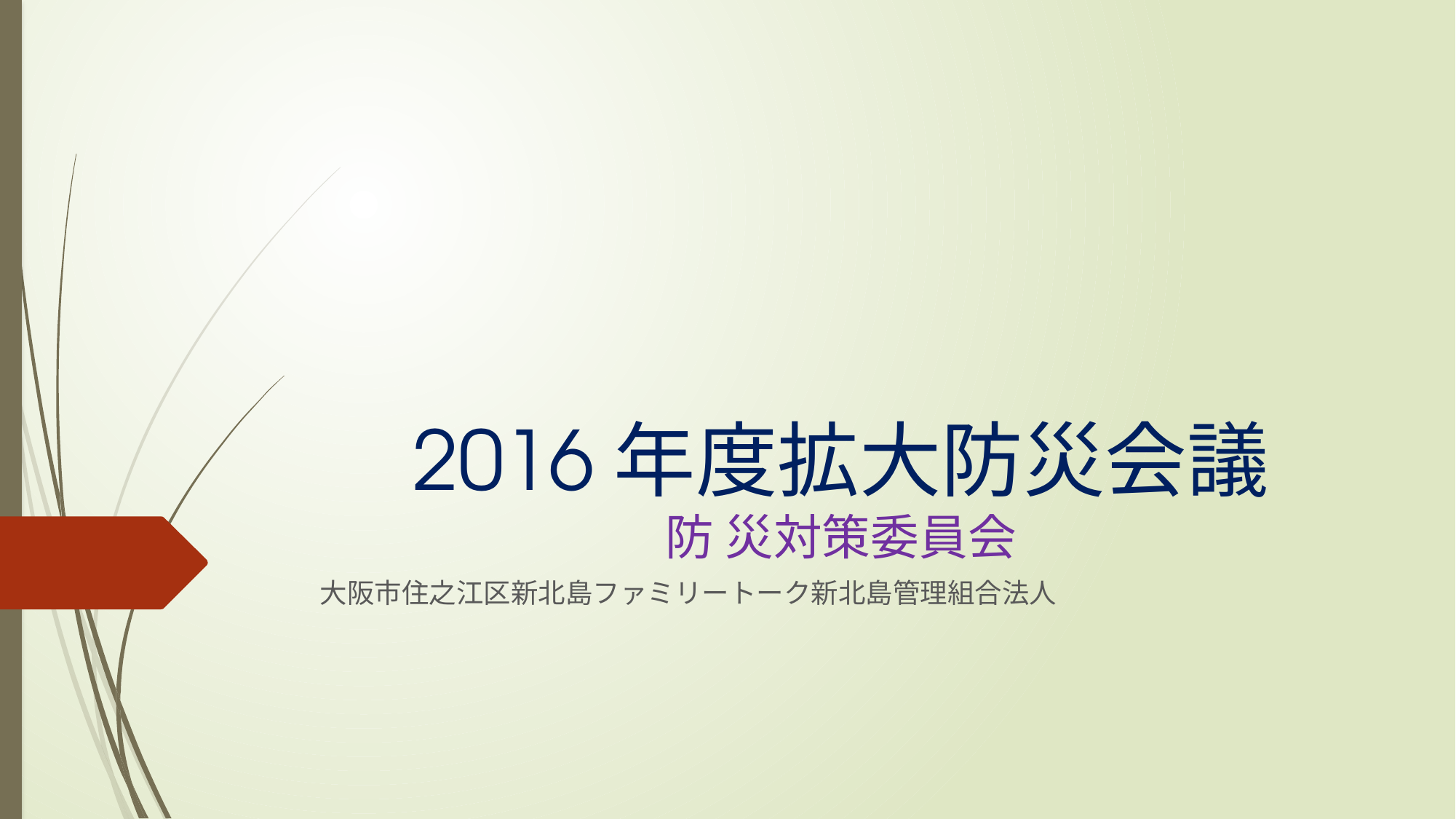

# 2016年度拡大防災会議 防 災対策委員会
大阪市住之江区新北島ファミリートーク新北島管理組合法人